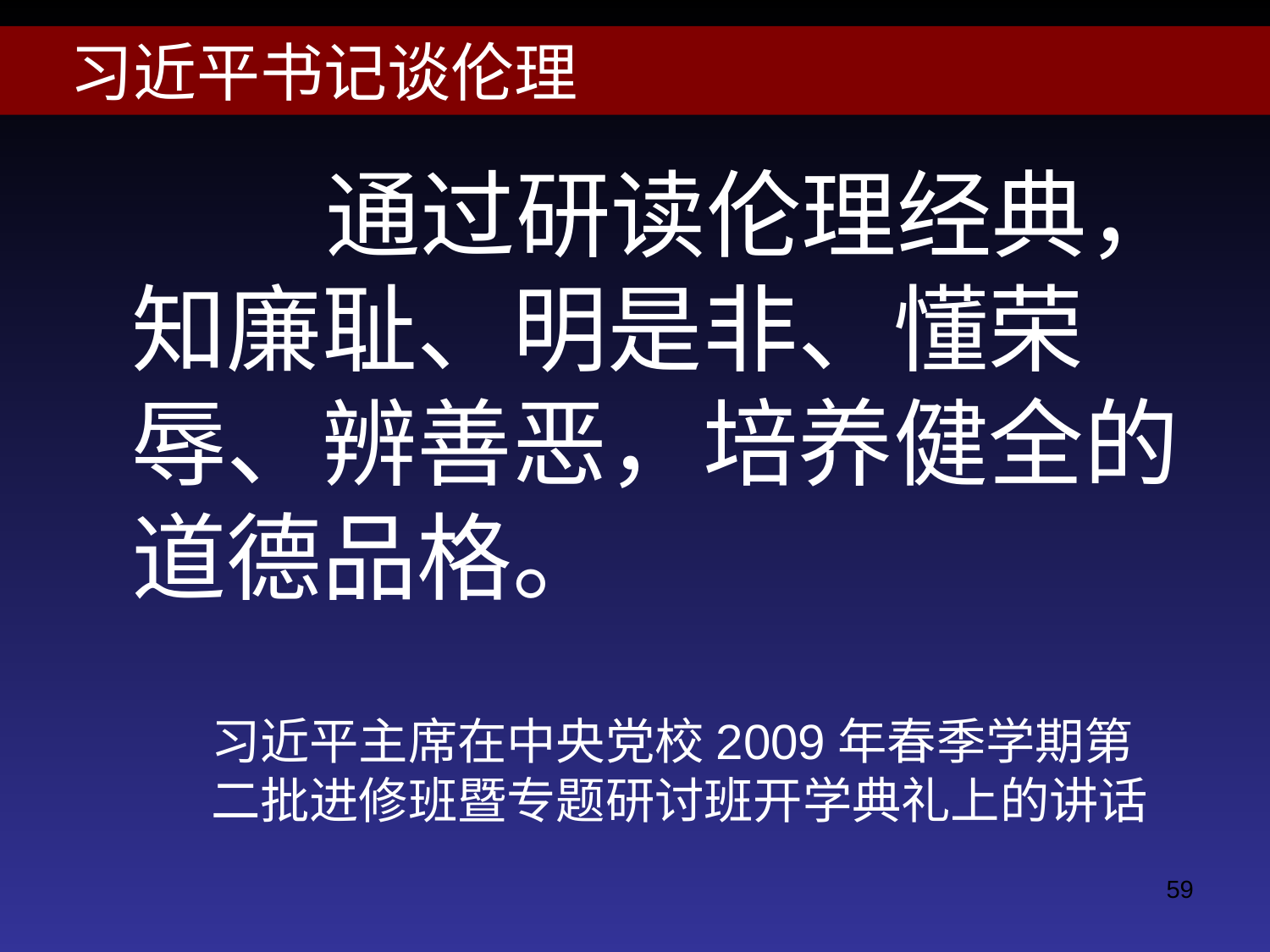

习近平书记谈伦理
        通过研读伦理经典，知廉耻、明是非、懂荣辱、辨善恶，培养健全的道德品格。
习近平主席在中央党校2009年春季学期第二批进修班暨专题研讨班开学典礼上的讲话
59